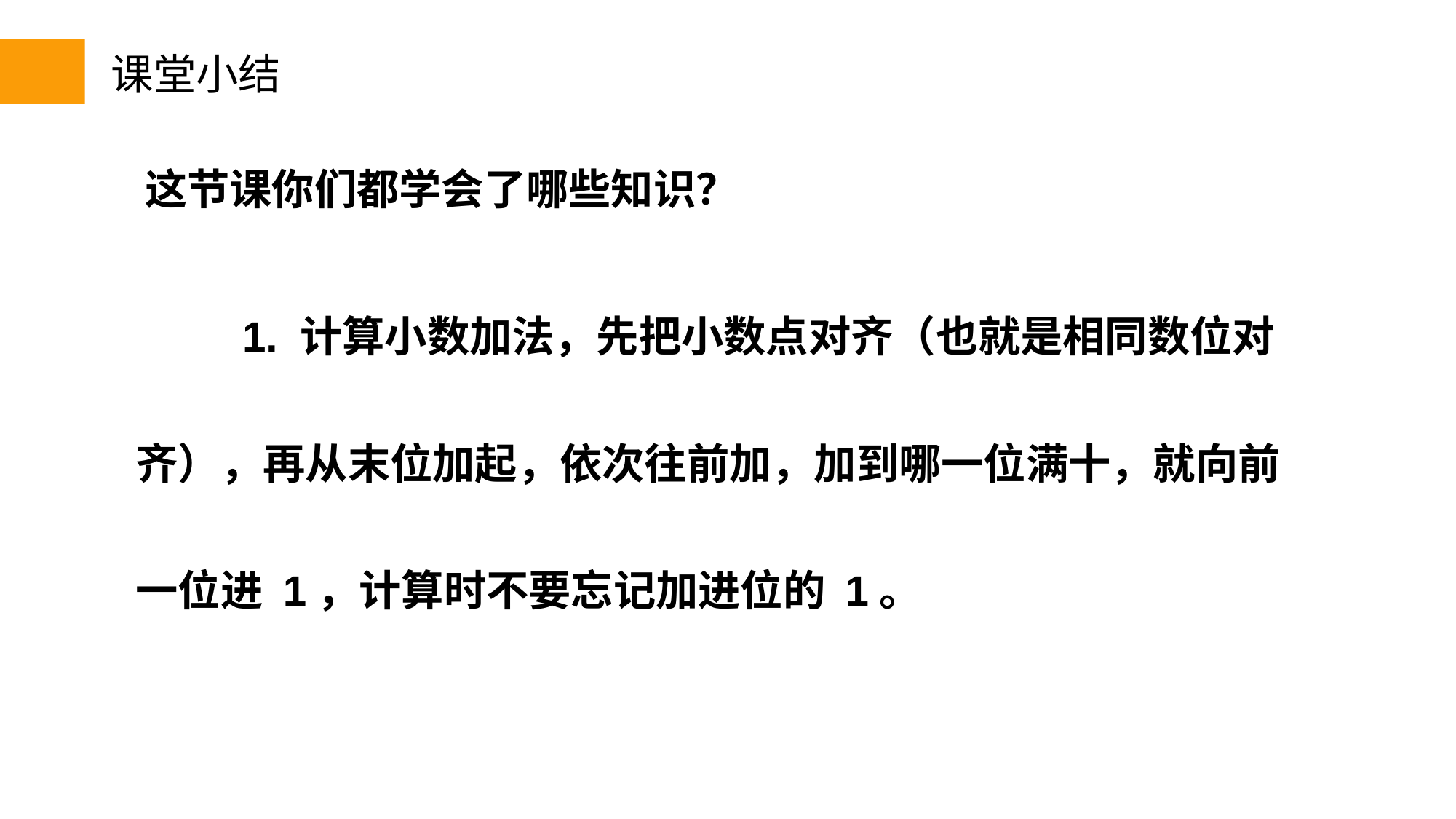

课堂小结
这节课你们都学会了哪些知识？
         1. 计算小数加法，先把小数点对齐（也就是相同数位对齐），再从末位加起，依次往前加，加到哪一位满十，就向前一位进 1，计算时不要忘记加进位的 1。